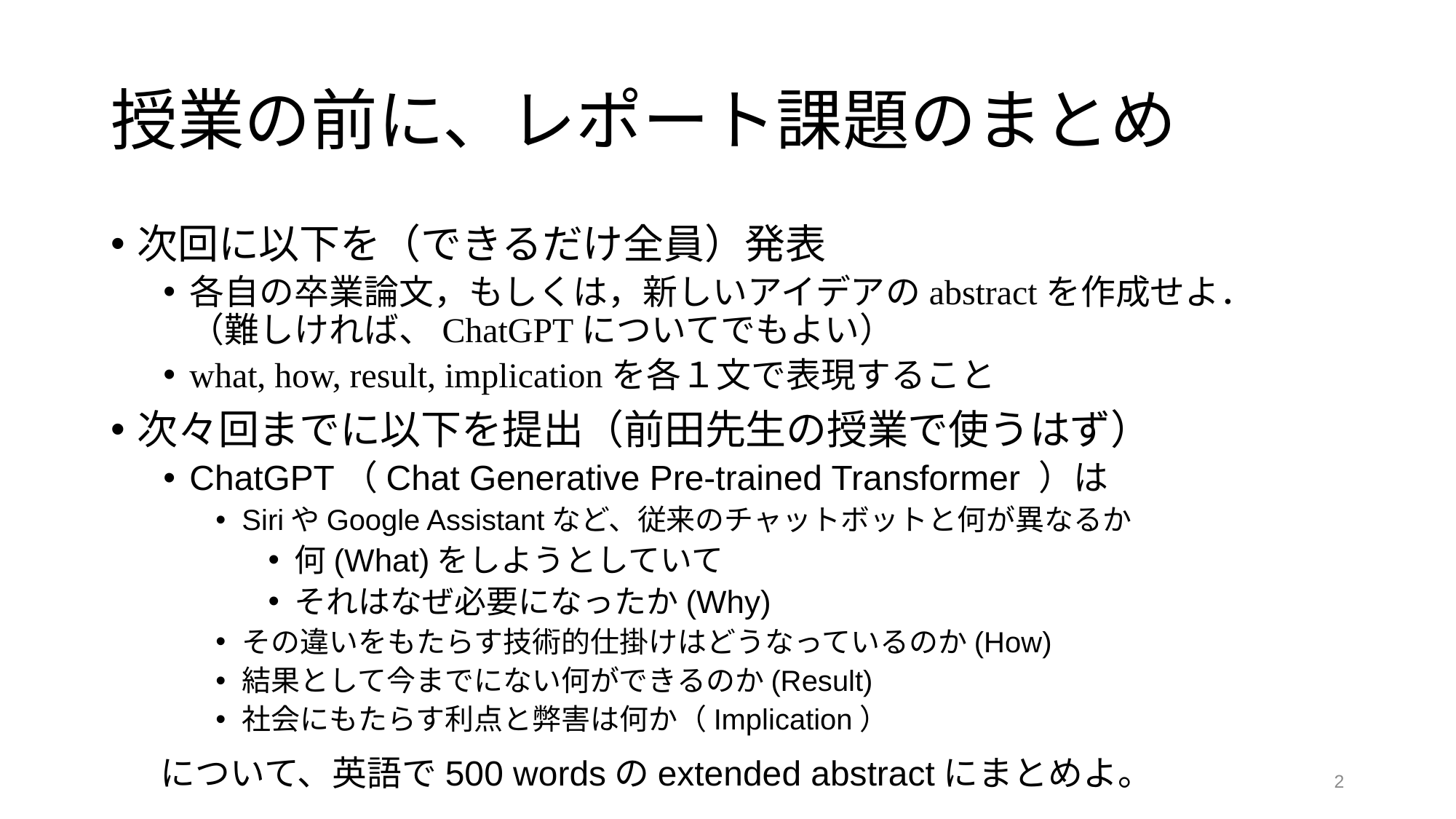

# 授業の前に、レポート課題のまとめ
次回に以下を（できるだけ全員）発表
各自の卒業論文，もしくは，新しいアイデアのabstractを作成せよ．
（難しければ、ChatGPTについてでもよい）
what, how, result, implicationを各１文で表現すること
次々回までに以下を提出（前田先生の授業で使うはず）
ChatGPT（Chat Generative Pre-trained Transformer ）は
SiriやGoogle Assistantなど、従来のチャットボットと何が異なるか
何(What)をしようとしていて
それはなぜ必要になったか(Why)
その違いをもたらす技術的仕掛けはどうなっているのか(How)
結果として今までにない何ができるのか(Result)
社会にもたらす利点と弊害は何か（Implication）
　 について、英語で500 wordsのextended abstractにまとめよ。

2